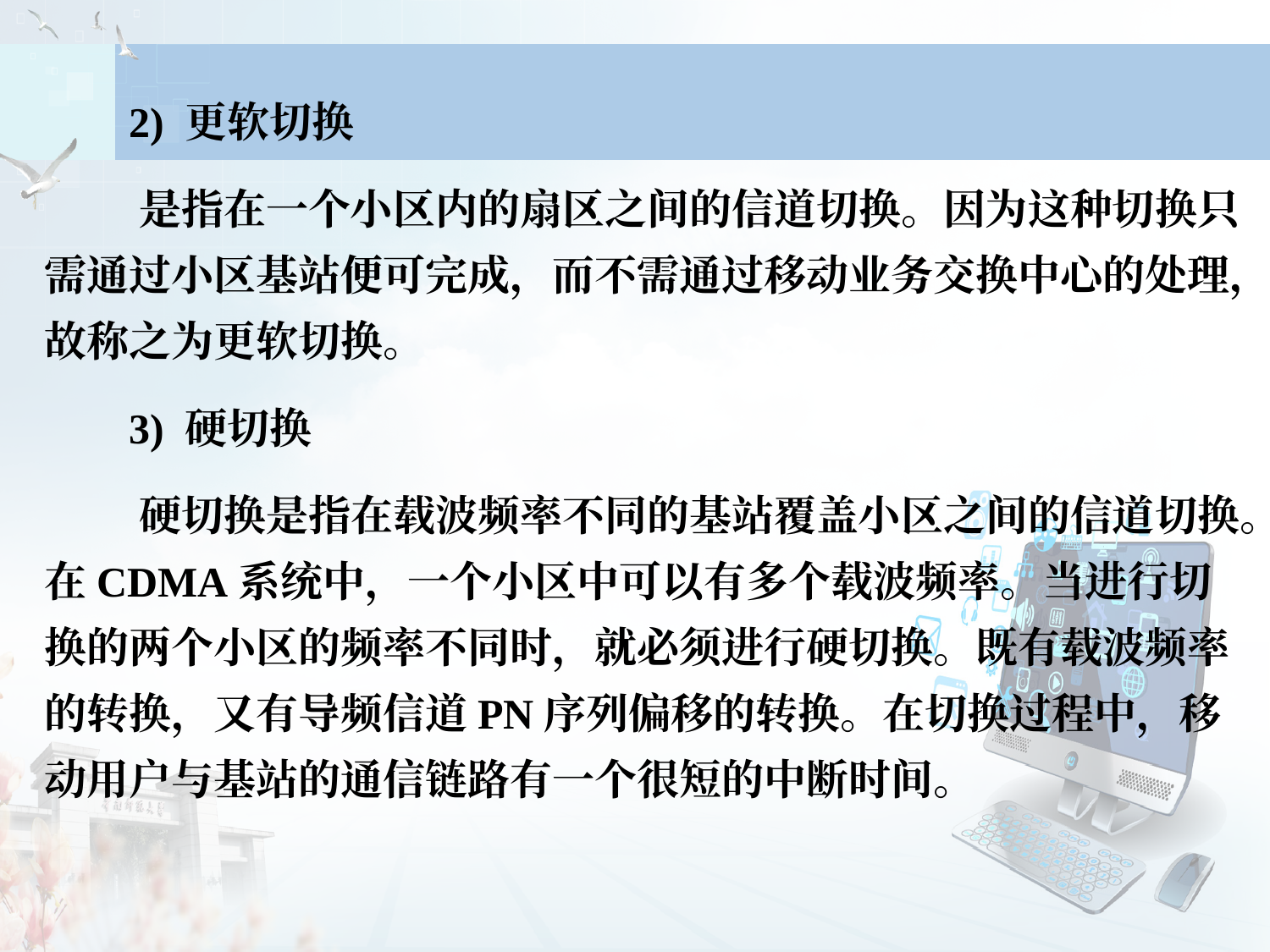

2) 更软切换
        是指在一个小区内的扇区之间的信道切换。因为这种切换只需通过小区基站便可完成，而不需通过移动业务交换中心的处理，故称之为更软切换。
        3) 硬切换
        硬切换是指在载波频率不同的基站覆盖小区之间的信道切换。在CDMA系统中，一个小区中可以有多个载波频率。当进行切换的两个小区的频率不同时，就必须进行硬切换。既有载波频率的转换，又有导频信道PN序列偏移的转换。在切换过程中，移动用户与基站的通信链路有一个很短的中断时间。